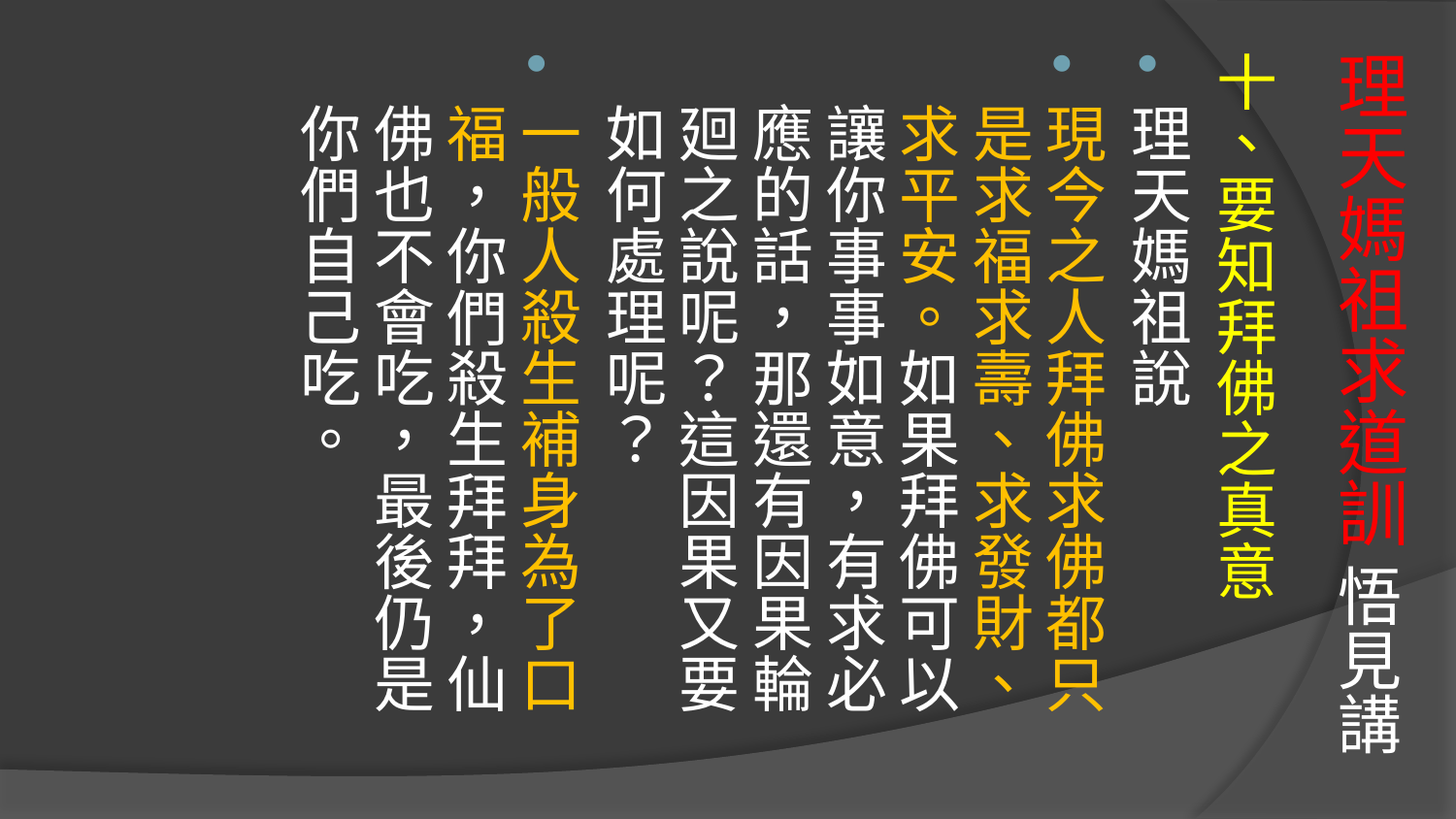

# 理天媽祖求道訓 悟見講
十、要知拜佛之真意
理天媽祖說
現今之人拜佛求佛都只是求福求壽、求發財、求平安。如果拜佛可以讓你事事如意，有求必應的話，那還有因果輪廻之說呢？這因果又要如何處理呢？
一般人殺生補身為了口福，你們殺生拜拜，仙佛也不會吃，最後仍是你們自己吃。